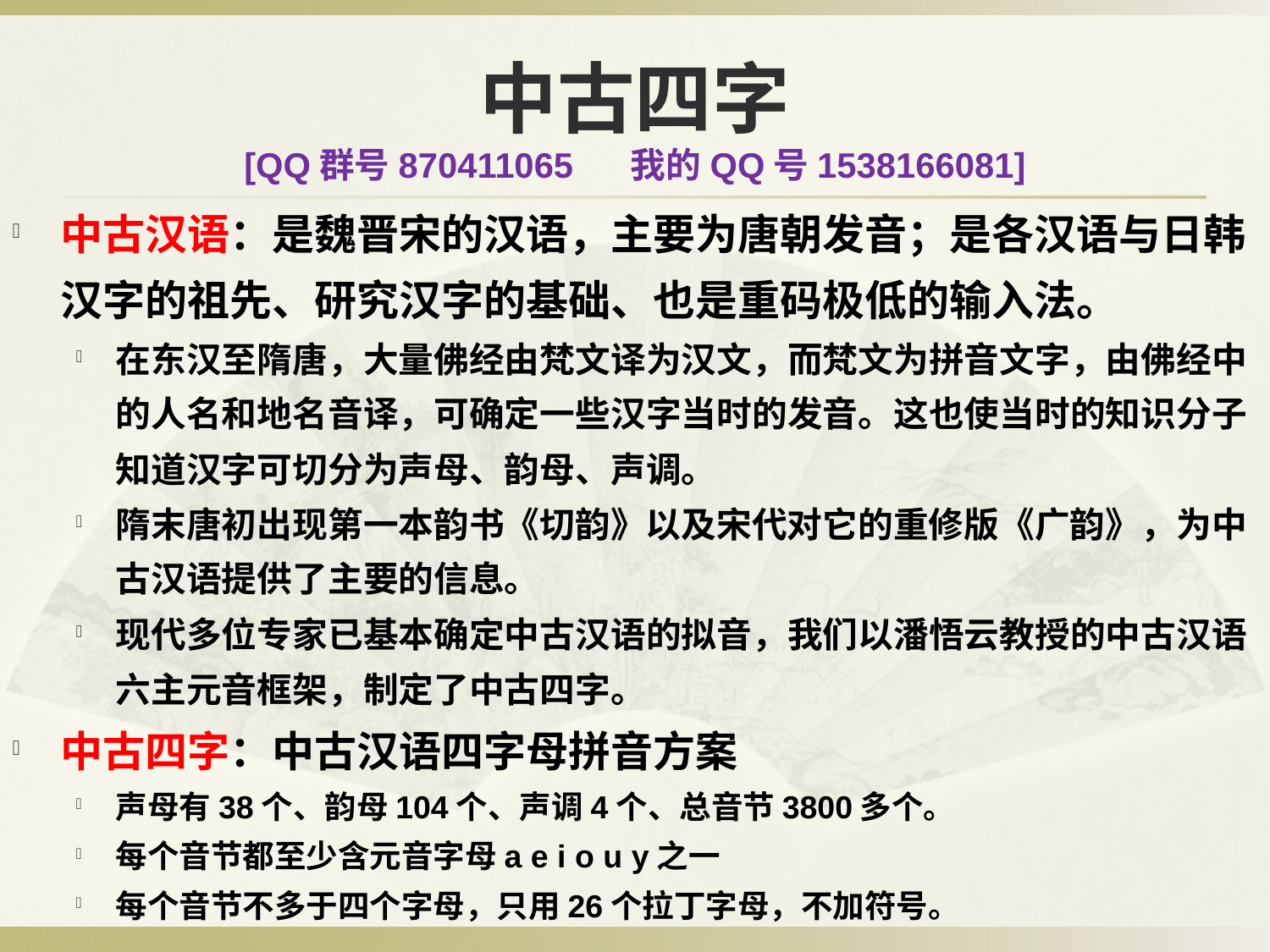

# 中古四字 [QQ群号870411065     我的QQ号1538166081]
中古汉语：是魏晋宋的汉语，主要为唐朝发音；是各汉语与日韩汉字的祖先、研究汉字的基础、也是重码极低的输入法。
在东汉至隋唐，大量佛经由梵文译为汉文，而梵文为拼音文字，由佛经中的人名和地名音译，可确定一些汉字当时的发音。这也使当时的知识分子知道汉字可切分为声母、韵母、声调。
隋末唐初出现第一本韵书《切韵》以及宋代对它的重修版《广韵》，为中古汉语提供了主要的信息。
现代多位专家已基本确定中古汉语的拟音，我们以潘悟云教授的中古汉语六主元音框架，制定了中古四字。
中古四字：中古汉语四字母拼音方案
声母有38个、韵母104个、声调4个、总音节3800多个。
每个音节都至少含元音字母a e i o u y之一
每个音节不多于四个字母，只用26个拉丁字母，不加符号。